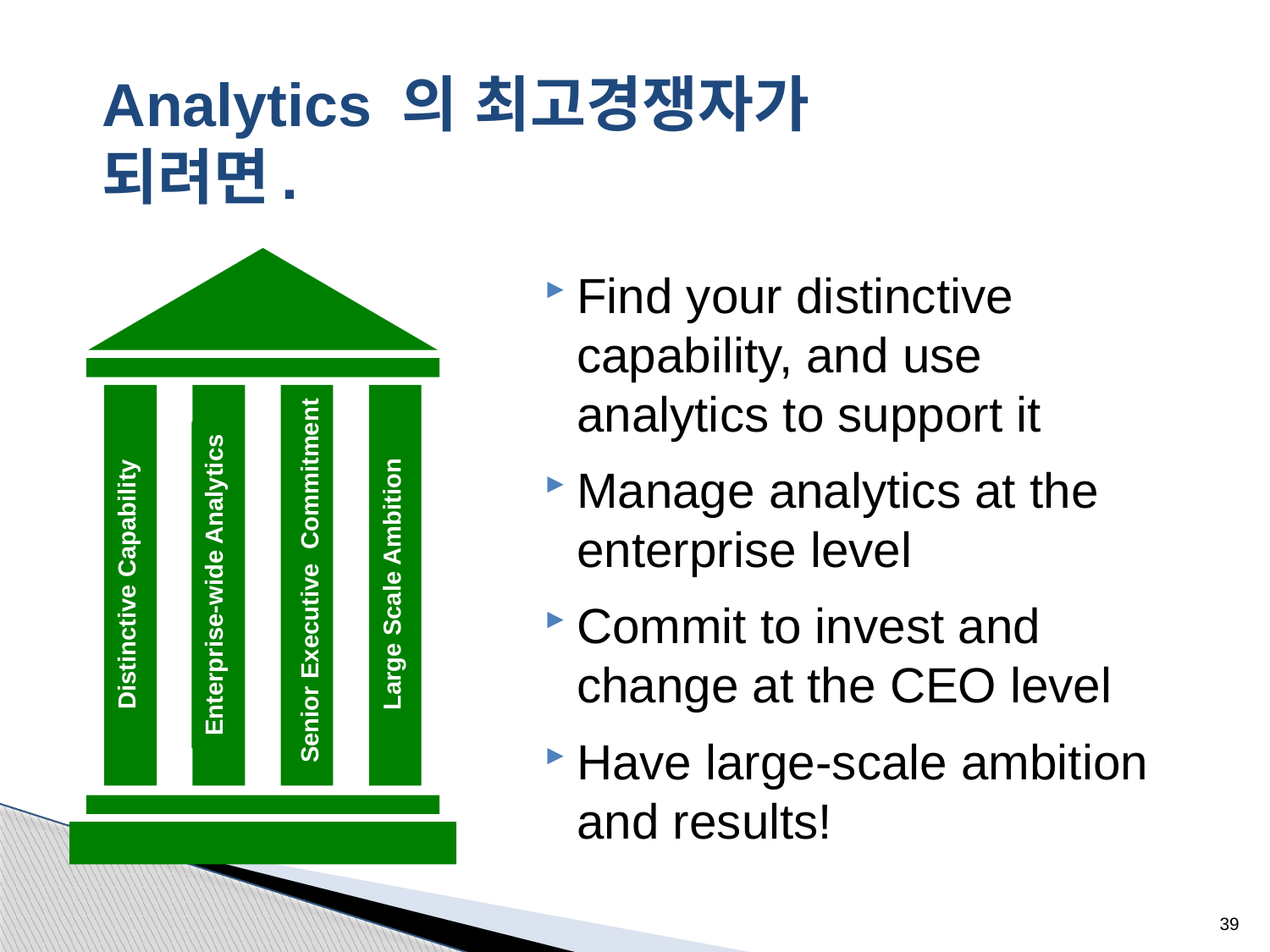

# Analytics 의 최고경쟁자가 되려면.

Senior Executive  Commitment

Distinctive Capability

Enterprise-wide Analytics

Large Scale Ambition

Find your distinctive capability, and use analytics to support it
Manage analytics at the enterprise level
Commit to invest and change at the CEO level
Have large-scale ambition and results!
39